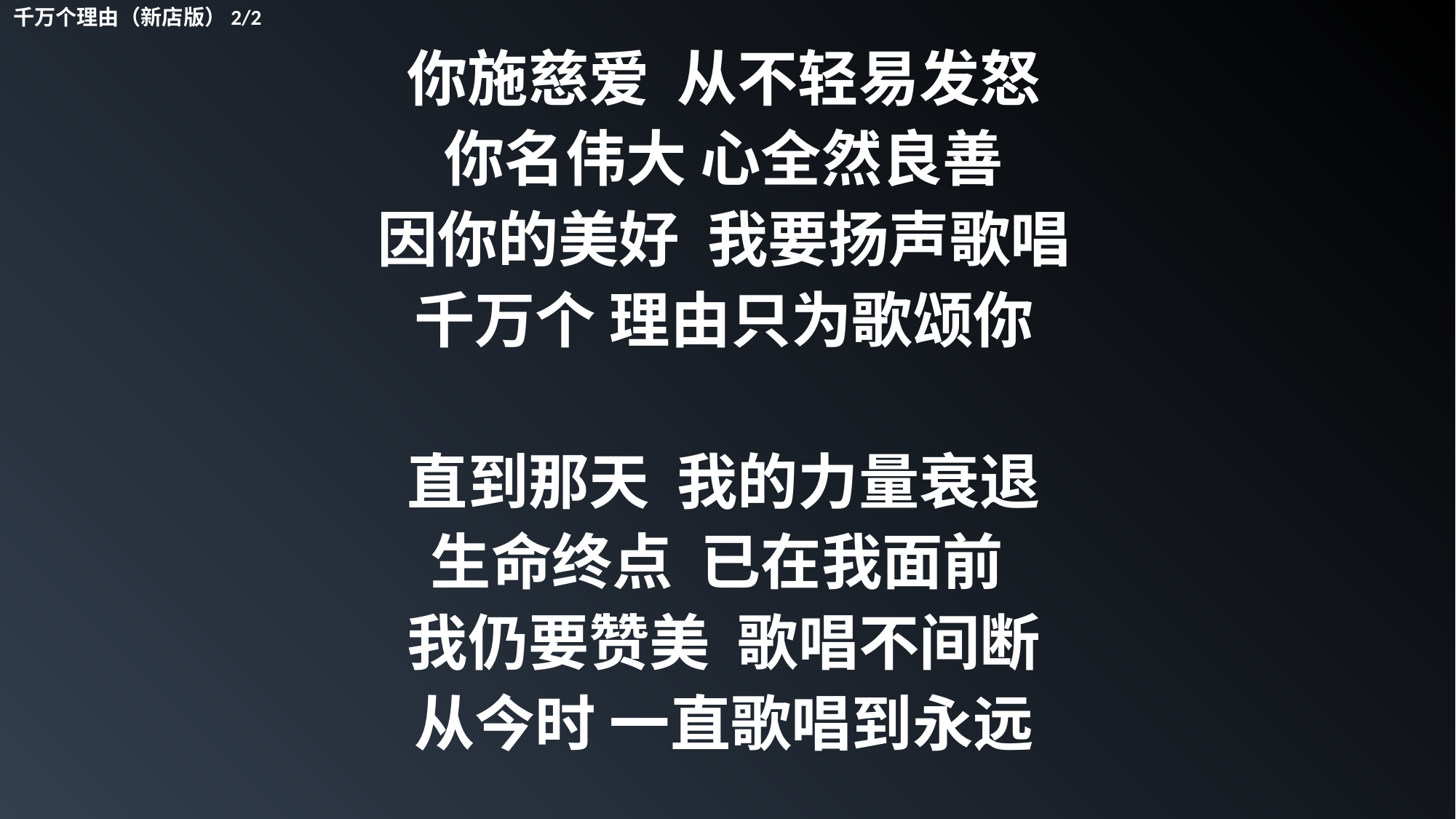

千万个理由（新店版）2/2
你施慈爱  从不轻易发怒
你名伟大 心全然良善
因你的美好  我要扬声歌唱
千万个 理由只为歌颂你

直到那天  我的力量衰退
生命终点  已在我面前
我仍要赞美  歌唱不间断
从今时 一直歌唱到永远